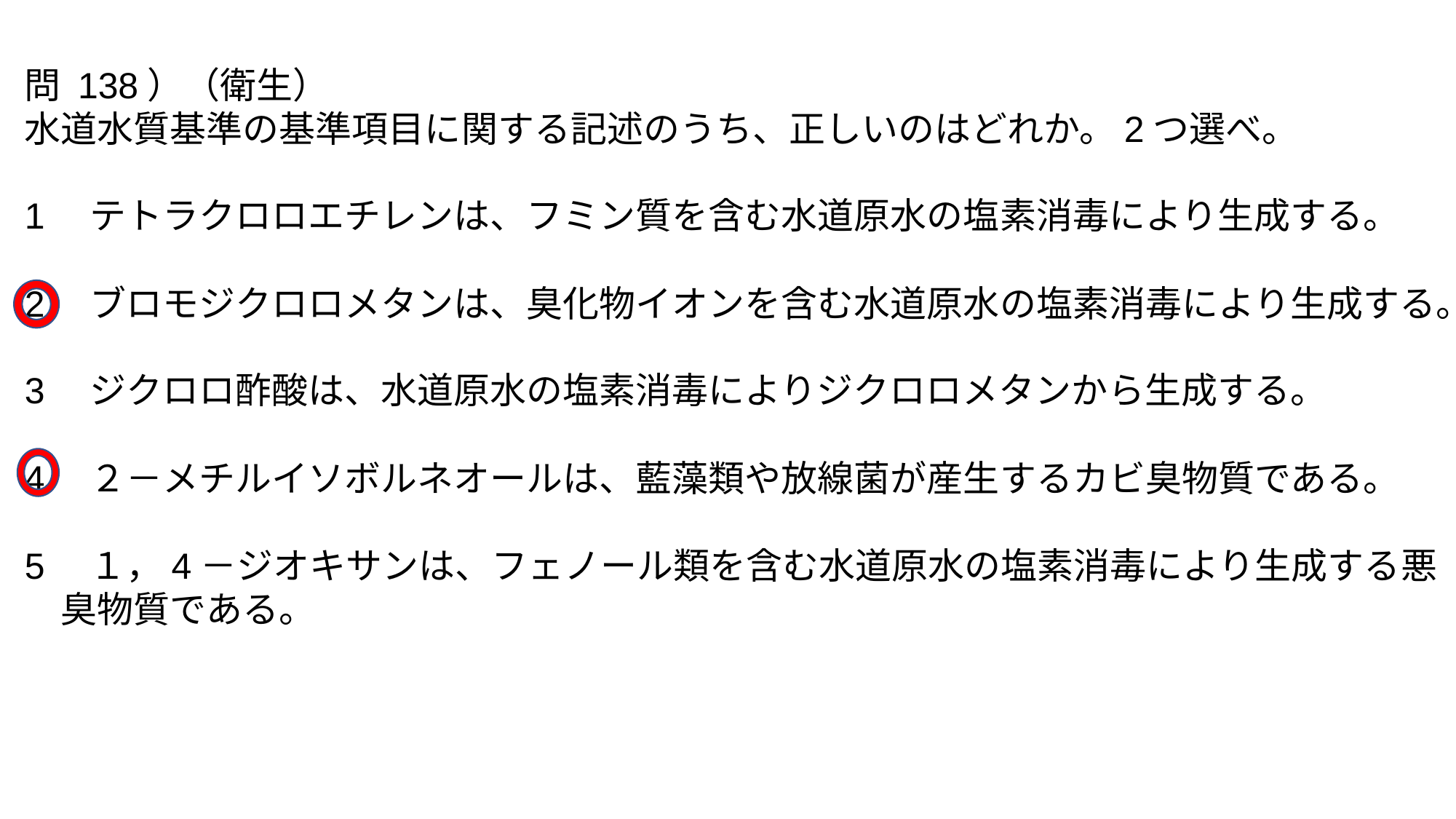

問 138）（衛生）
水道水質基準の基準項目に関する記述のうち、正しいのはどれか。2つ選べ。

1　テトラクロロエチレンは、フミン質を含む水道原水の塩素消毒により生成する。

2　ブロモジクロロメタンは、臭化物イオンを含む水道原水の塩素消毒により生成する。

3　ジクロロ酢酸は、水道原水の塩素消毒によりジクロロメタンから生成する。

4　２－メチルイソボルネオールは、藍藻類や放線菌が産生するカビ臭物質である。

5　１，4－ジオキサンは、フェノール類を含む水道原水の塩素消毒により生成する悪　臭物質である。